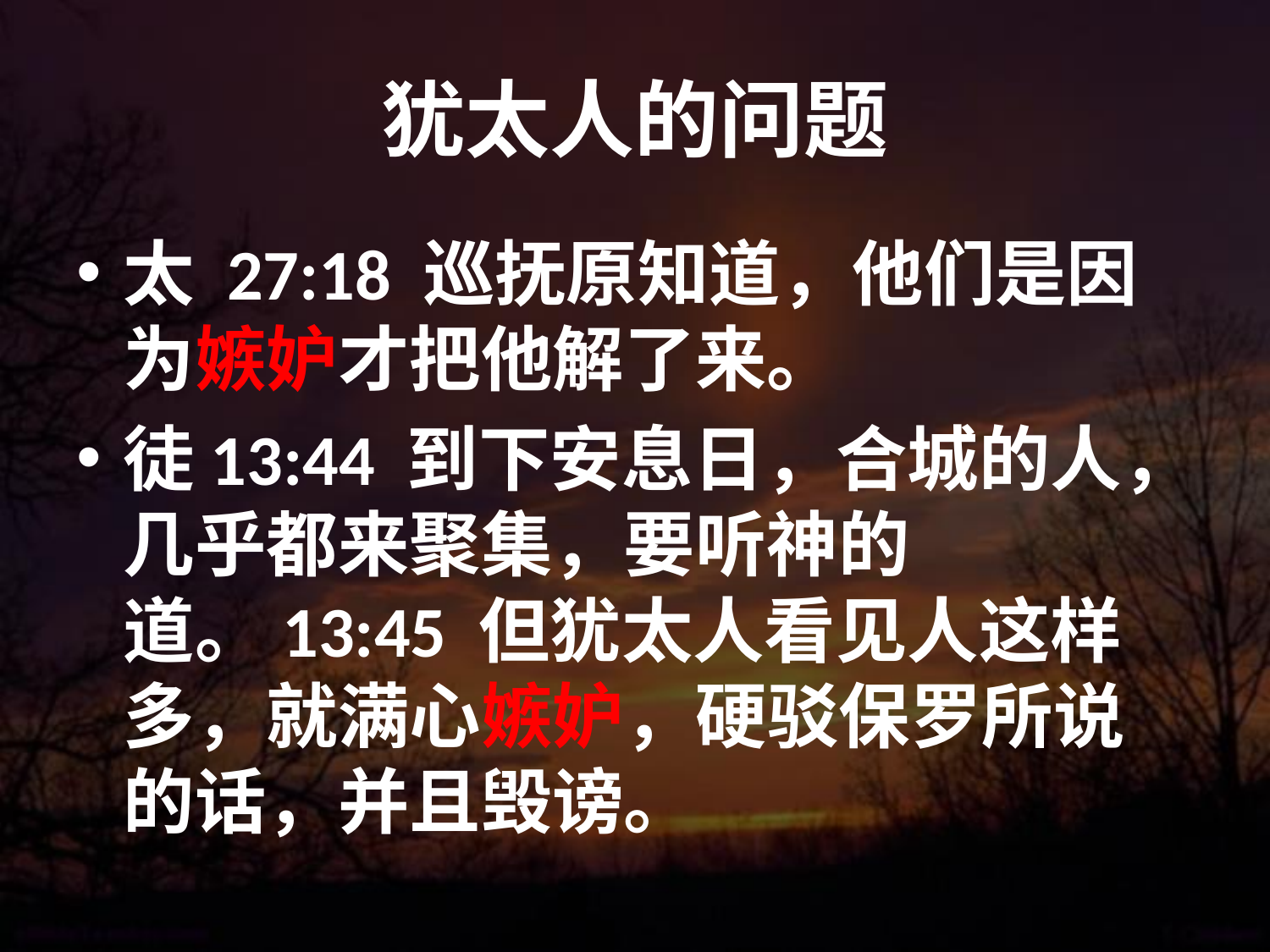

# 犹太人的问题
太 27:18 巡抚原知道，他们是因为嫉妒才把他解了来。
徒13:44 到下安息日，合城的人，几乎都来聚集，要听神的道。13:45 但犹太人看见人这样多，就满心嫉妒，硬驳保罗所说的话，并且毁谤。